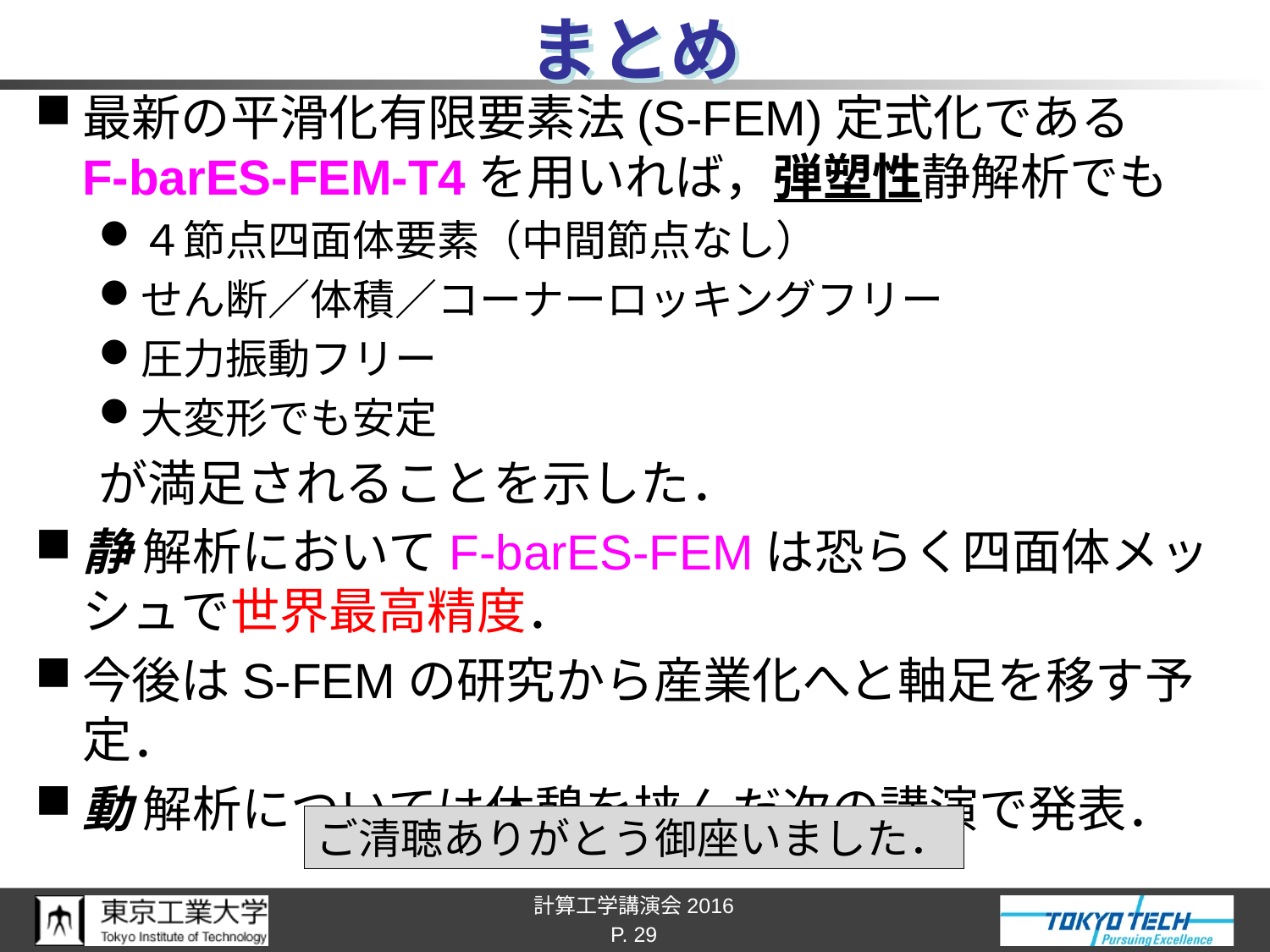

# まとめ
最新の平滑化有限要素法(S-FEM)定式化である
F-barES-FEM-T4を用いれば，弾塑性静解析でも
４節点四面体要素（中間節点なし）
せん断／体積／コーナーロッキングフリー
圧力振動フリー
大変形でも安定
が満足されることを示した．
静 解析においてF-barES-FEMは恐らく四面体メッシュで世界最高精度．
今後はS-FEMの研究から産業化へと軸足を移す予定．
動 解析については休憩を挟んだ次の講演で発表．
ご清聴ありがとう御座いました．
P. 29